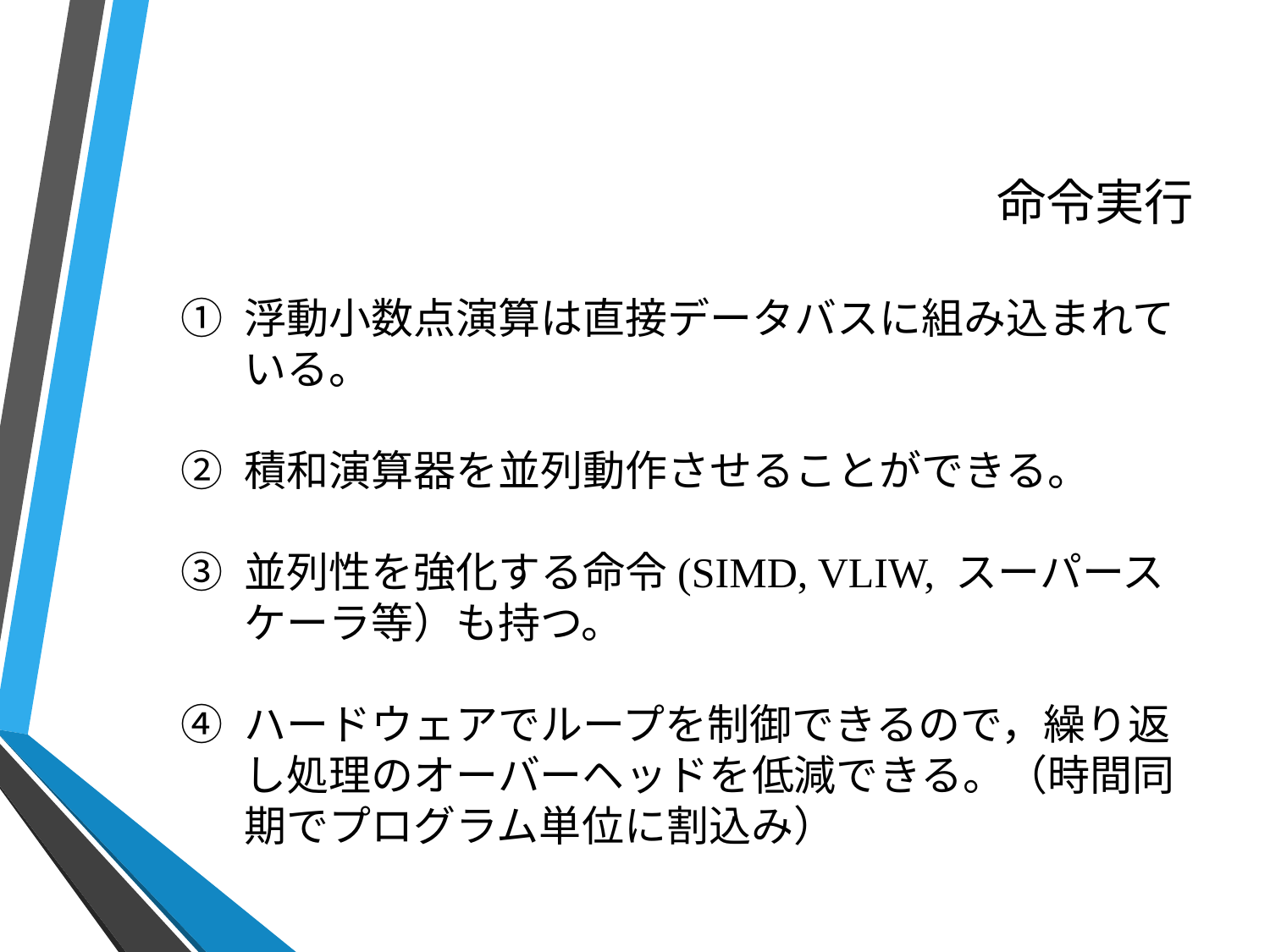

# 命令実行
浮動小数点演算は直接データバスに組み込まれている。

積和演算器を並列動作させることができる。

並列性を強化する命令(SIMD, VLIW, スーパースケーラ等）も持つ。

ハードウェアでループを制御できるので，繰り返し処理のオーバーヘッドを低減できる。（時間同期でプログラム単位に割込み）